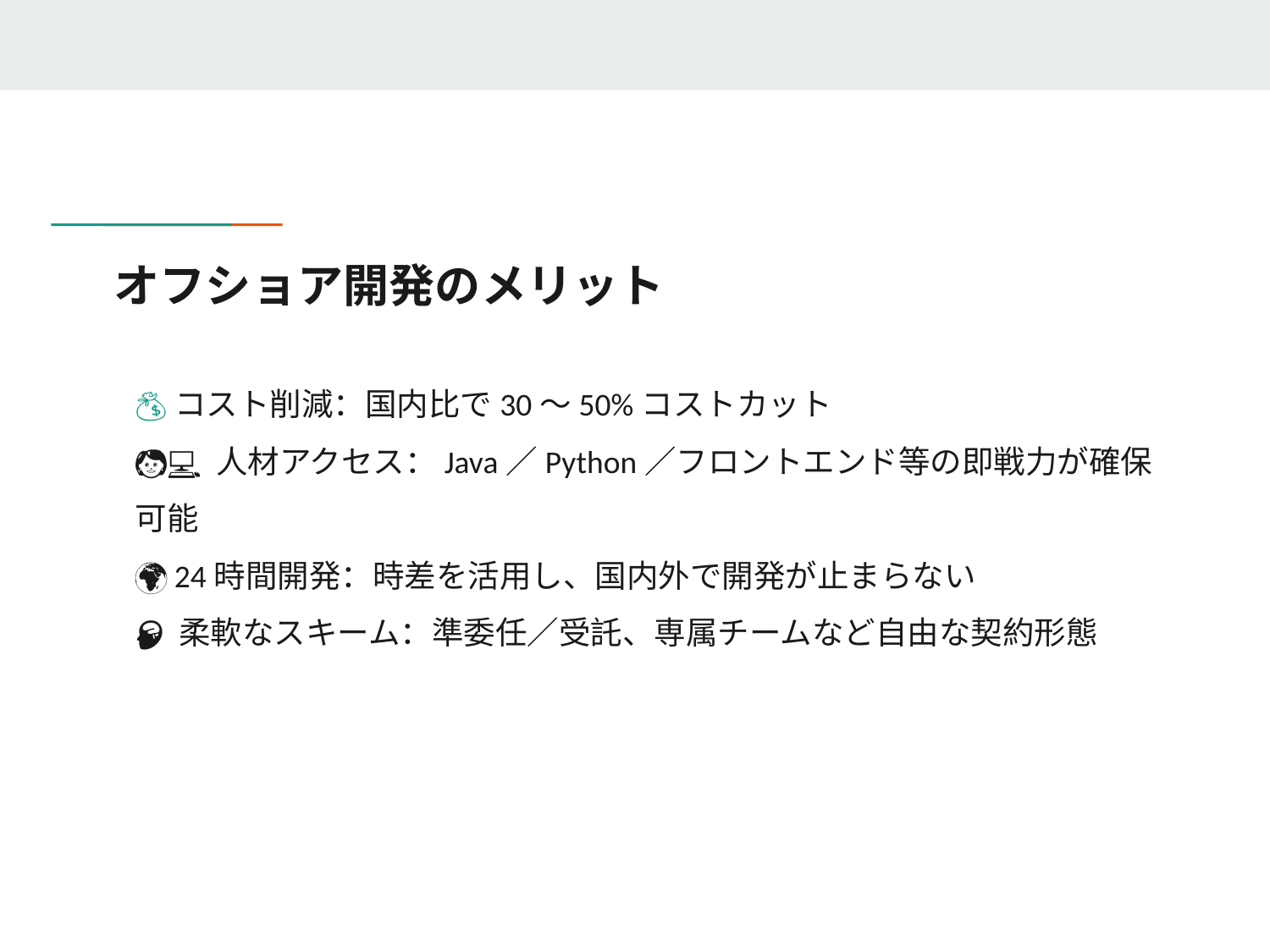

# オフショア開発のメリット
💰コスト削減：国内比で30〜50%コストカット
👩‍💻 人材アクセス：Java／Python／フロントエンド等の即戦力が確保可能
🌍 24時間開発：時差を活用し、国内外で開発が止まらない
🧠 柔軟なスキーム：準委任／受託、専属チームなど自由な契約形態